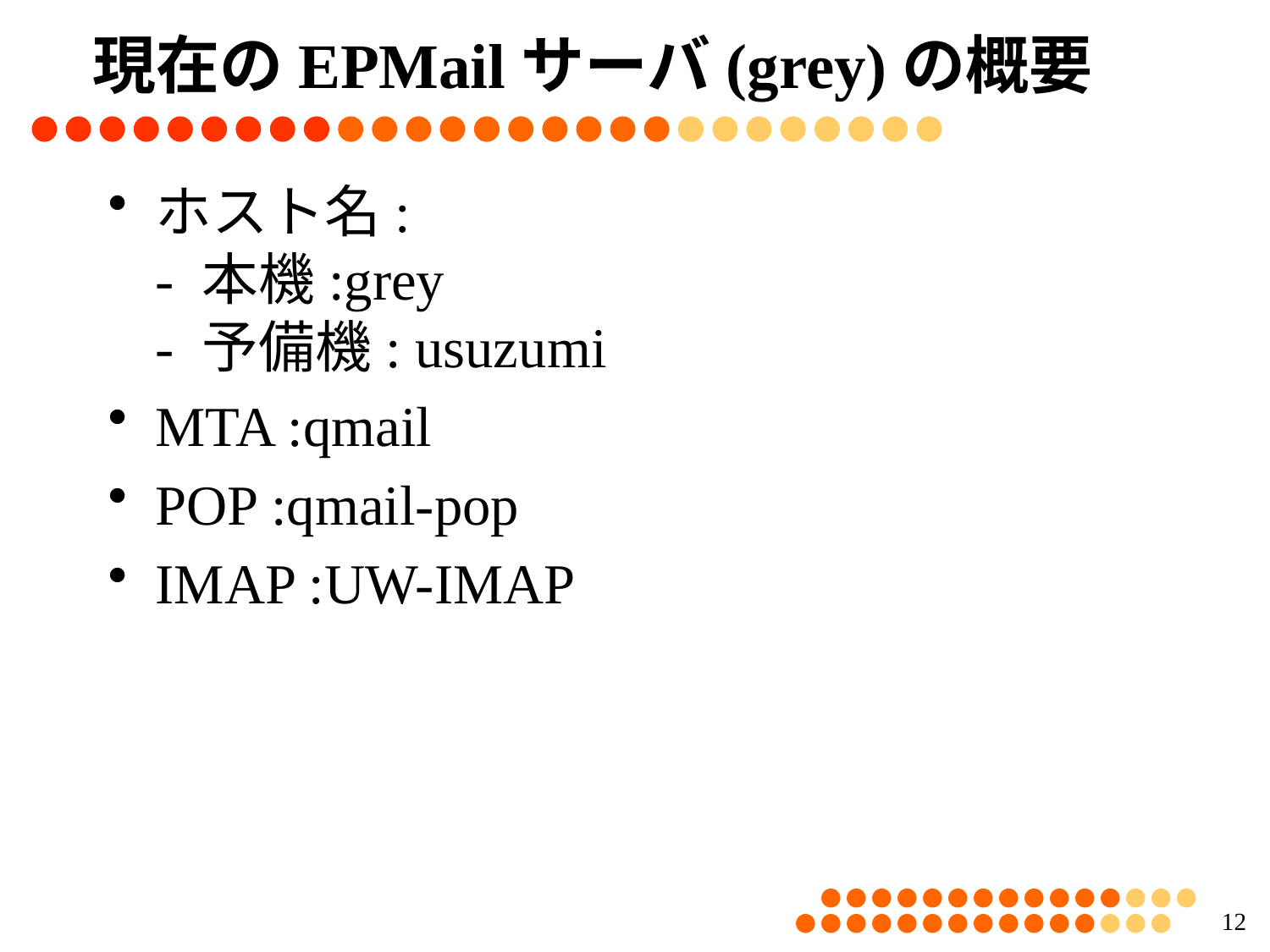

# 現在のEPMailサーバ(grey)の概要
ホスト名:
- 本機:grey
- 予備機: usuzumi
MTA :qmail
POP :qmail-pop
IMAP :UW-IMAP
12